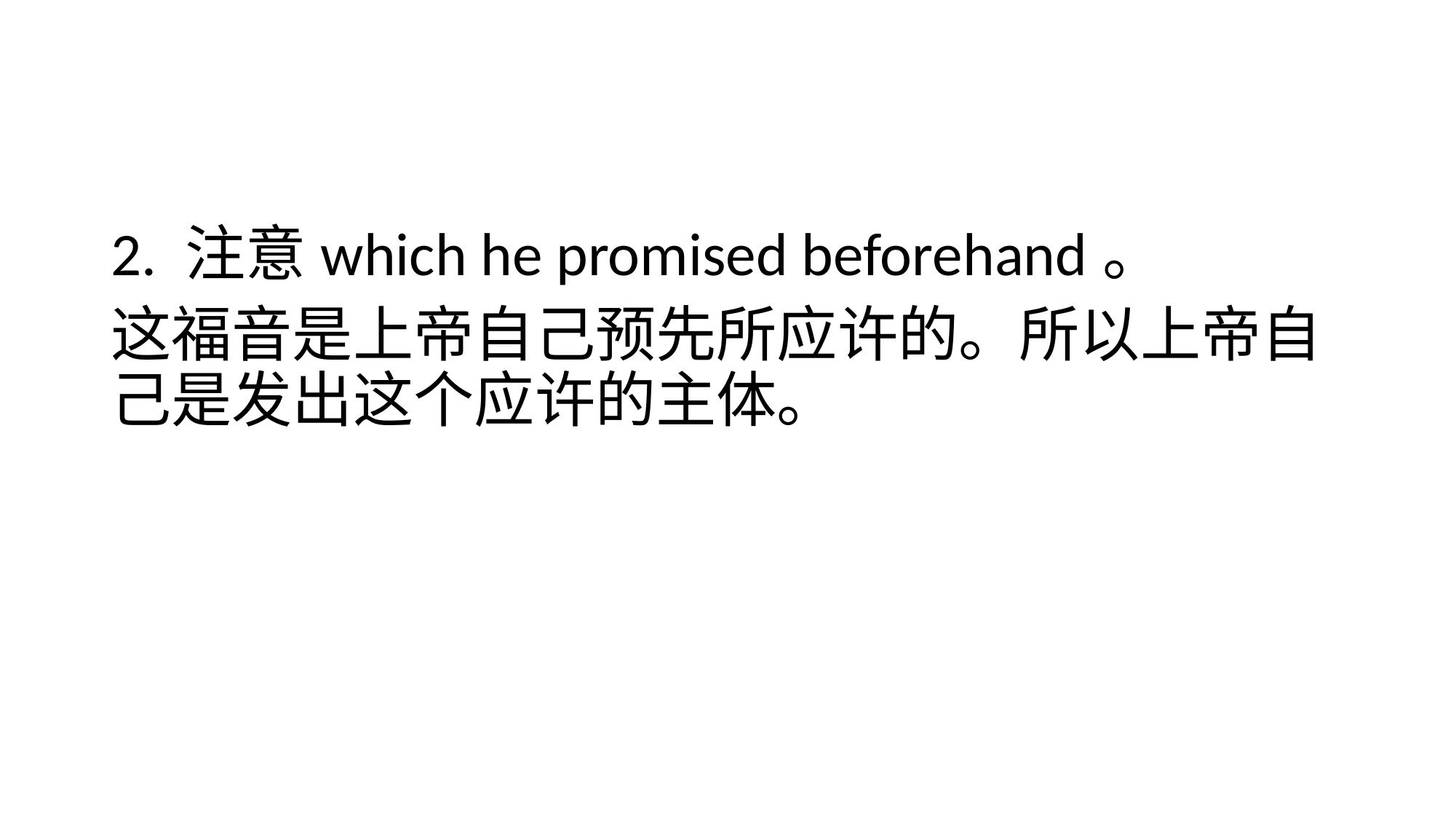

#
2. 注意which he promised beforehand。
这福音是上帝自己预先所应许的。所以上帝自己是发出这个应许的主体。